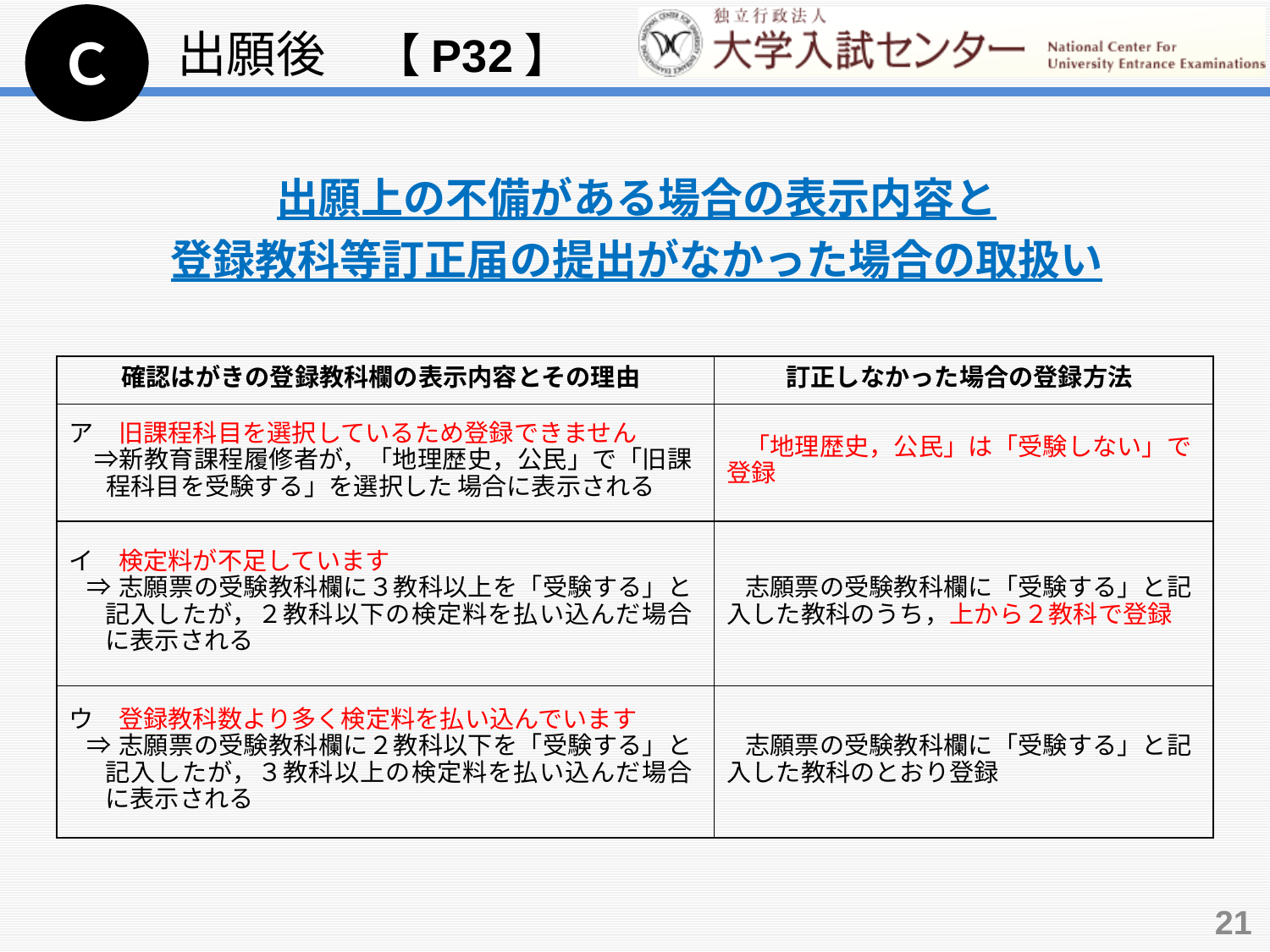

Ｃ
出願後　【P32】
出願上の不備がある場合の表示内容と
登録教科等訂正届の提出がなかった場合の取扱い
| 確認はがきの登録教科欄の表示内容とその理由 | 訂正しなかった場合の登録方法 |
| --- | --- |
| ア　旧課程科目を選択しているため登録できません 　⇒新教育課程履修者が，「地理歴史，公民」で「旧課程科目を受験する」を選択した 場合に表示される | 「地理歴史，公民」は「受験しない」で登録 |
| イ　検定料が不足しています ⇒志願票の受験教科欄に３教科以上を「受験する」と記入したが，２教科以下の検定料を払い込んだ場合に表示される | 志願票の受験教科欄に「受験する」と記入した教科のうち，上から２教科で登録 |
| ウ　登録教科数より多く検定料を払い込んでいます ⇒志願票の受験教科欄に２教科以下を「受験する」と記入したが，３教科以上の検定料を払い込んだ場合に表示される | 志願票の受験教科欄に「受験する」と記入した教科のとおり登録 |
21